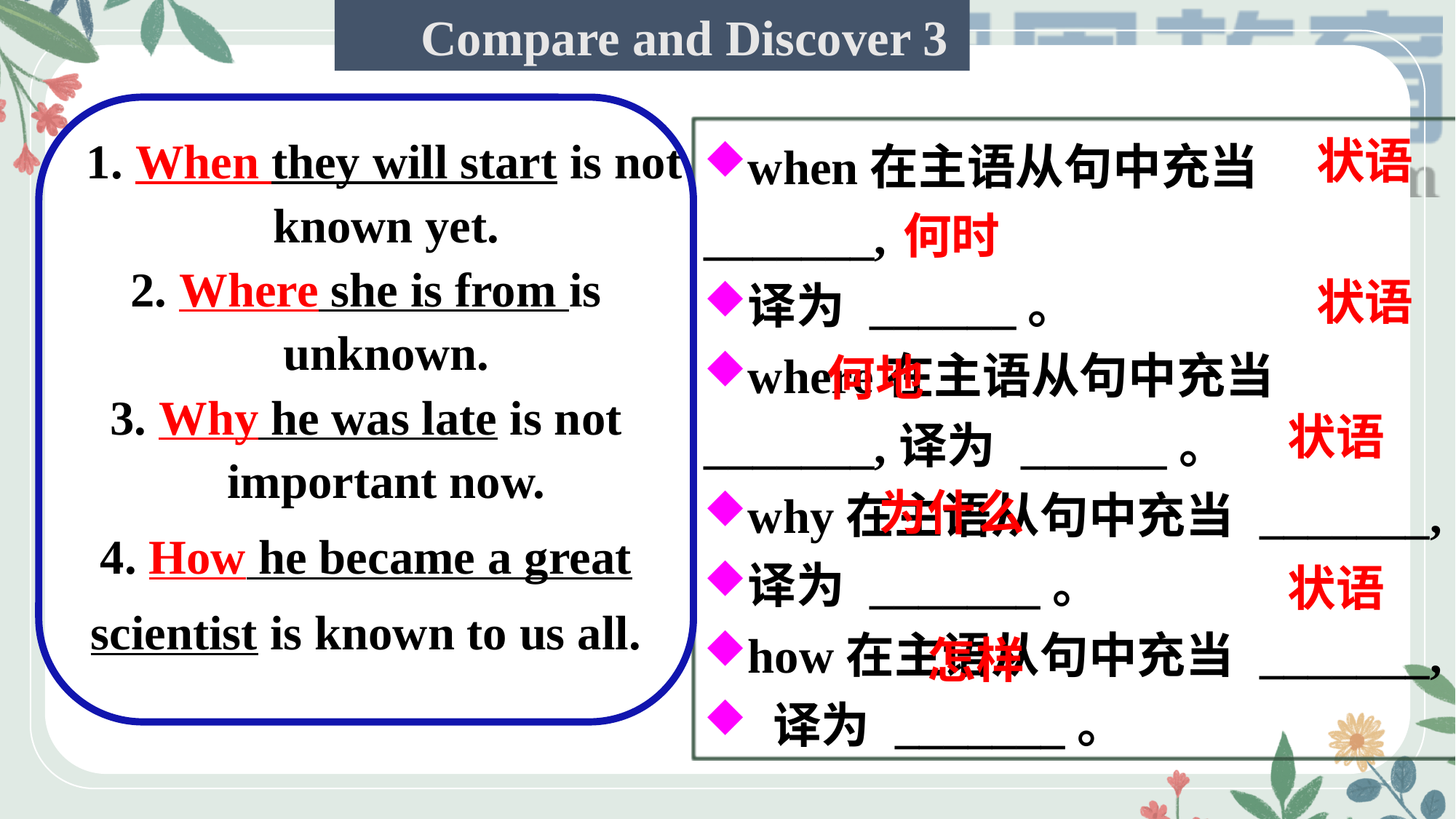

Compare and Discover 3

   1. When they will start is not known yet.
2. Where she is from is unknown.
3. Why he was late is not important now.
4. How he became a great scientist is known to us all.
when在主语从句中充当 _______,
译为 ______。
where在主语从句中充当 _______,译为 ______。
why在主语从句中充当 _______,
译为 _______。
how在主语从句中充当 _______,
 译为 _______。
状语
何时
状语
何地
状语
为什么
状语
怎样